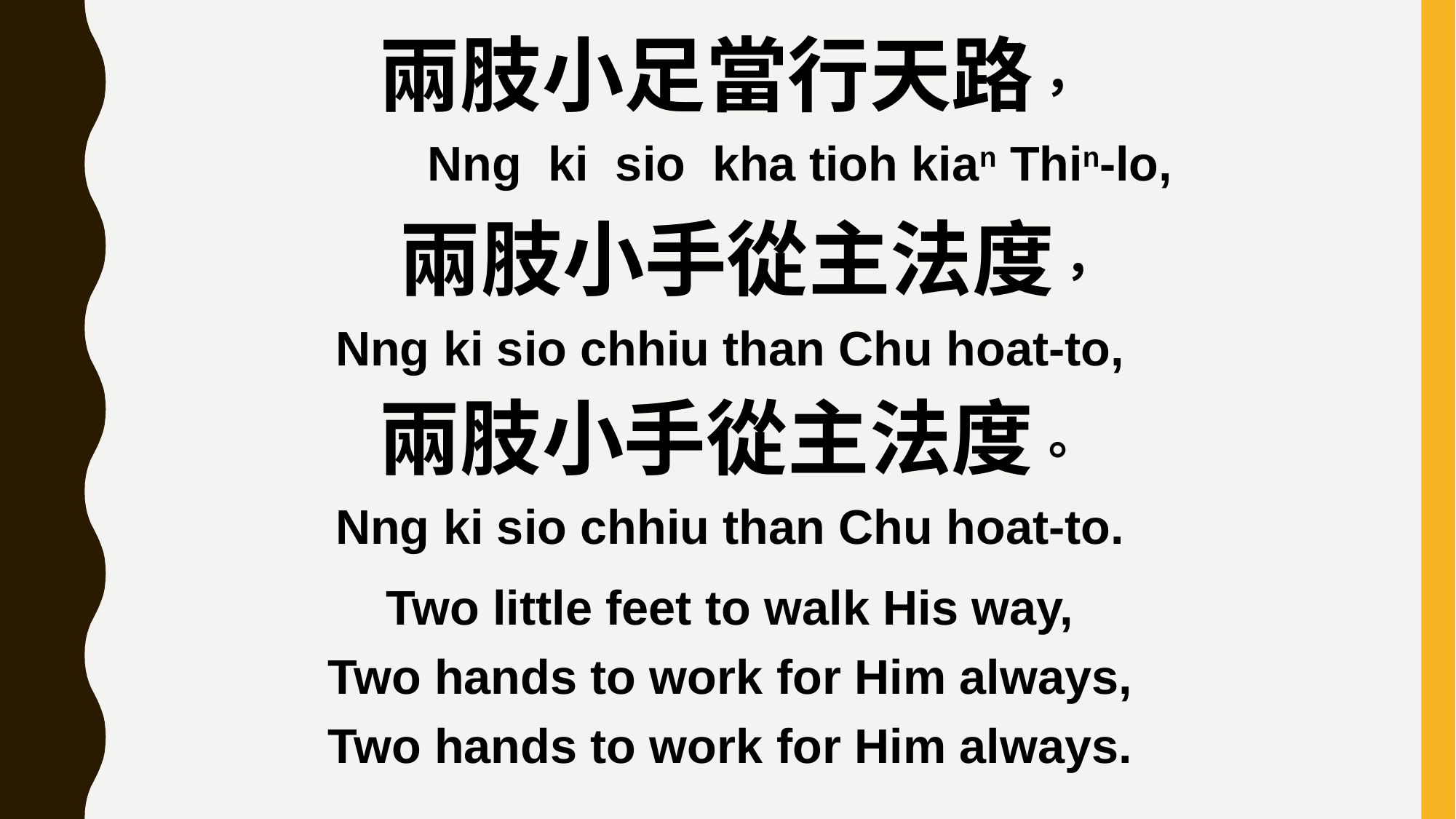

兩肢小足當行天路，
                 Nng  ki  sio  kha tioh kian Thin-lo,
 兩肢小手從主法度，
Nng ki sio chhiu than Chu hoat-to,
兩肢小手從主法度。
Nng ki sio chhiu than Chu hoat-to.

Two little feet to walk His way,
Two hands to work for Him always,
Two hands to work for Him always.